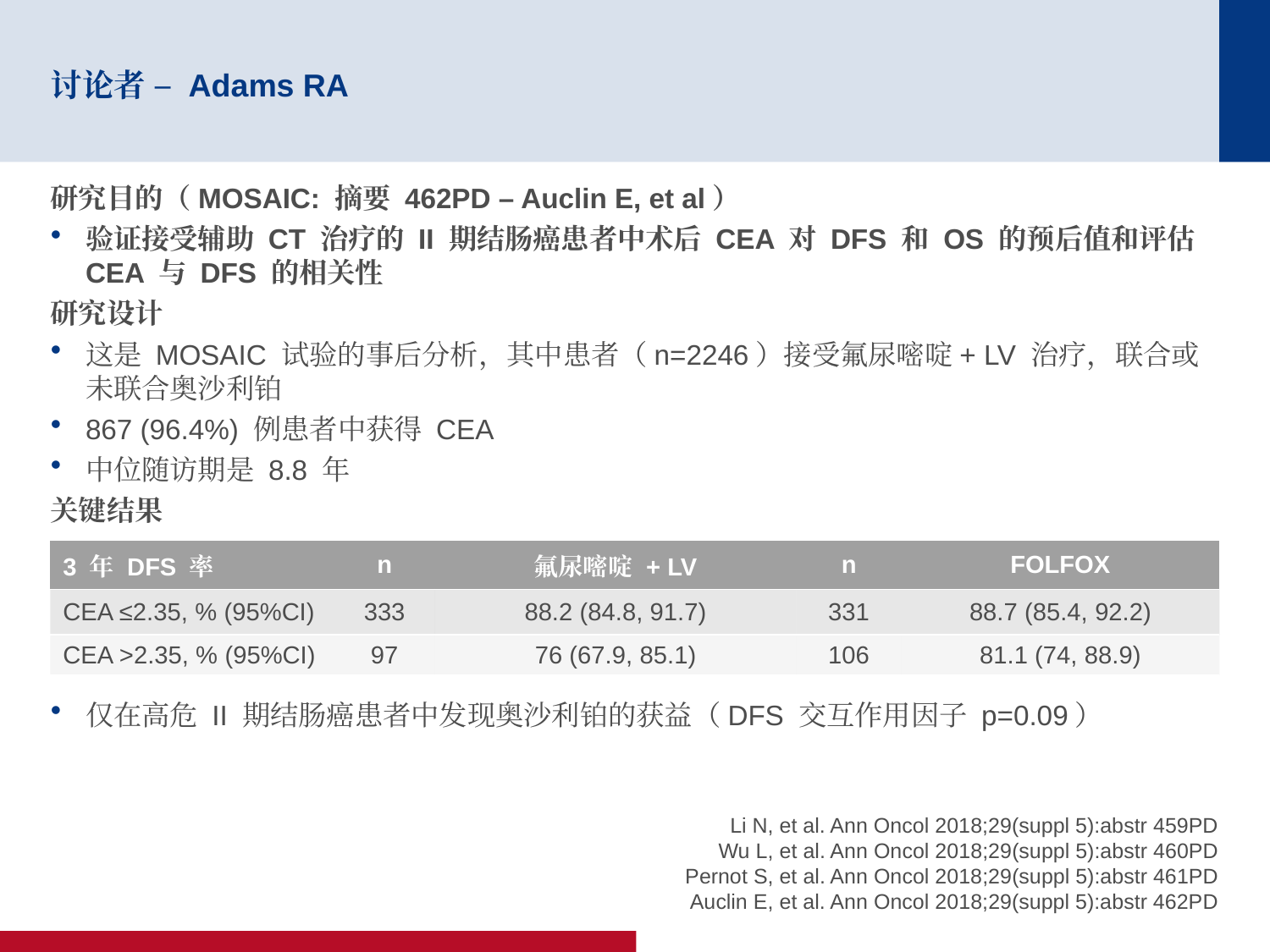

# 讨论者 – Adams RA
研究目的（MOSAIC: 摘要 462PD – Auclin E, et al）
验证接受辅助 CT 治疗的 II 期结肠癌患者中术后 CEA 对 DFS 和 OS 的预后值和评估 CEA 与 DFS 的相关性
研究设计
这是 MOSAIC 试验的事后分析，其中患者（n=2246）接受氟尿嘧啶+ LV 治疗，联合或未联合奥沙利铂
867 (96.4%) 例患者中获得 CEA
中位随访期是 8.8 年
关键结果

仅在高危 II 期结肠癌患者中发现奥沙利铂的获益（DFS 交互作用因子 p=0.09）

| 3 年 DFS 率 | n | 氟尿嘧啶 + LV | n | FOLFOX |
| --- | --- | --- | --- | --- |
| CEA ≤2.35, % (95%CI) | 333 | 88.2 (84.8, 91.7) | 331 | 88.7 (85.4, 92.2) |
| CEA >2.35, % (95%CI) | 97 | 76 (67.9, 85.1) | 106 | 81.1 (74, 88.9) |
Li N, et al. Ann Oncol 2018;29(suppl 5):abstr 459PD
Wu L, et al. Ann Oncol 2018;29(suppl 5):abstr 460PD
Pernot S, et al. Ann Oncol 2018;29(suppl 5):abstr 461PD
Auclin E, et al. Ann Oncol 2018;29(suppl 5):abstr 462PD